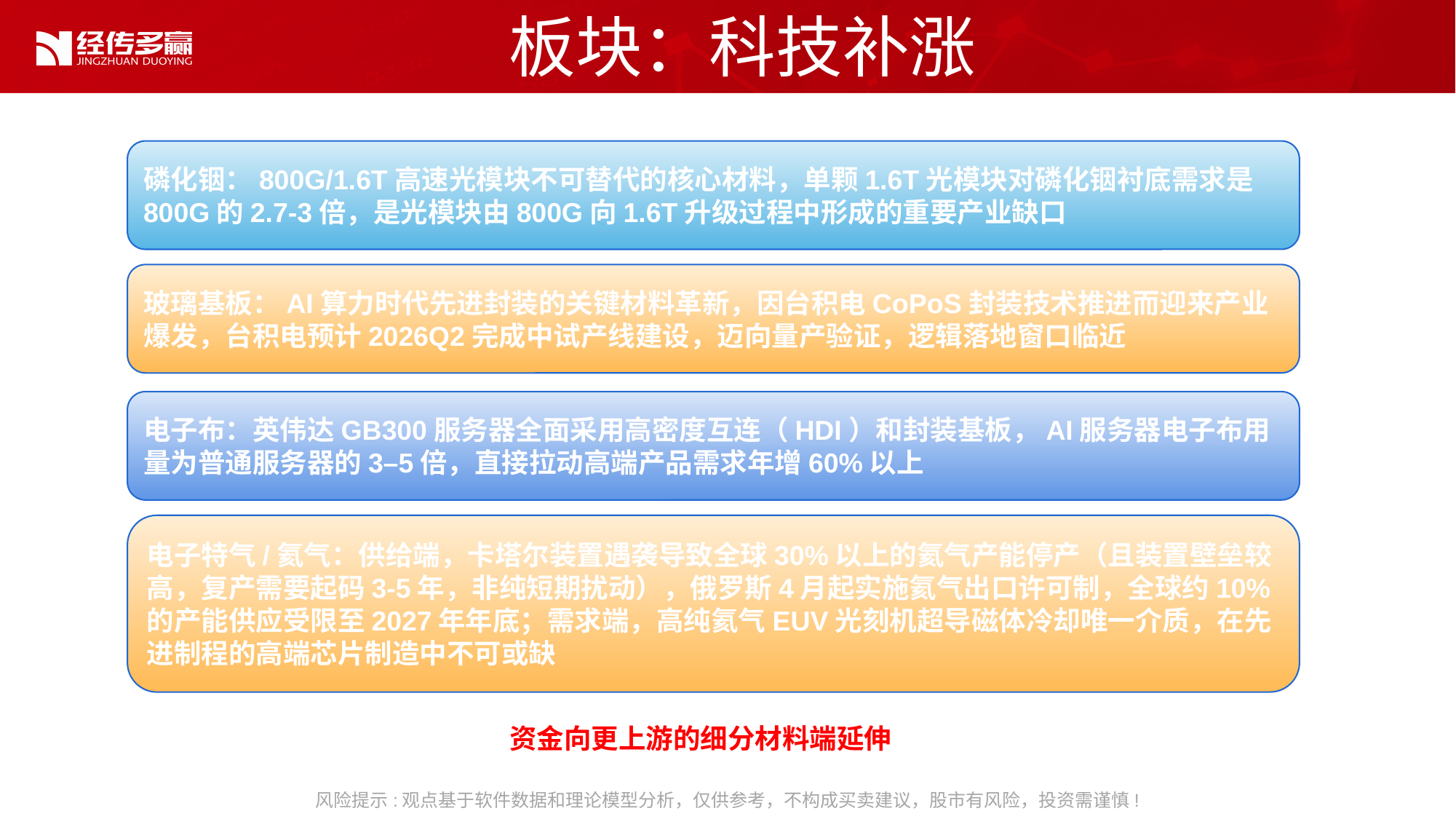

板块：科技补涨
磷化铟：800G/1.6T高速光模块不可替代的核心材料，单颗1.6T光模块对磷化铟衬底需求是800G的2.7-3倍，是光模块由800G向1.6T升级过程中形成的重要产业缺口
玻璃基板：AI算力时代先进封装的关键材料革新‌，因台积电CoPoS封装技术推进而迎来产业爆发，台积电预计2026Q2完成中试产线建设，迈向量产验证，逻辑落地窗口临近
电子布：英伟达GB300服务器全面采用高密度互连（HDI）和封装基板，AI服务器电子布用量为普通服务器的3–5倍，直接拉动高端产品需求年增‌60%以上
电子特气/氦气：供给端，卡塔尔装置遇袭导致全球30%以上的氦气产能停产（且装置壁垒较高，复产需要起码3-5年，非纯短期扰动），俄罗斯4月起实施氦气出口许可制，全球约10%的产能供应受限至2027年年底；需求端，高纯氦气EUV光刻机超导磁体冷却‌唯一介质，在先进制程的高端芯片制造中不可或缺
资金向更上游的细分材料端延伸
风险提示:观点基于软件数据和理论模型分析，仅供参考，不构成买卖建议，股市有风险，投资需谨慎!